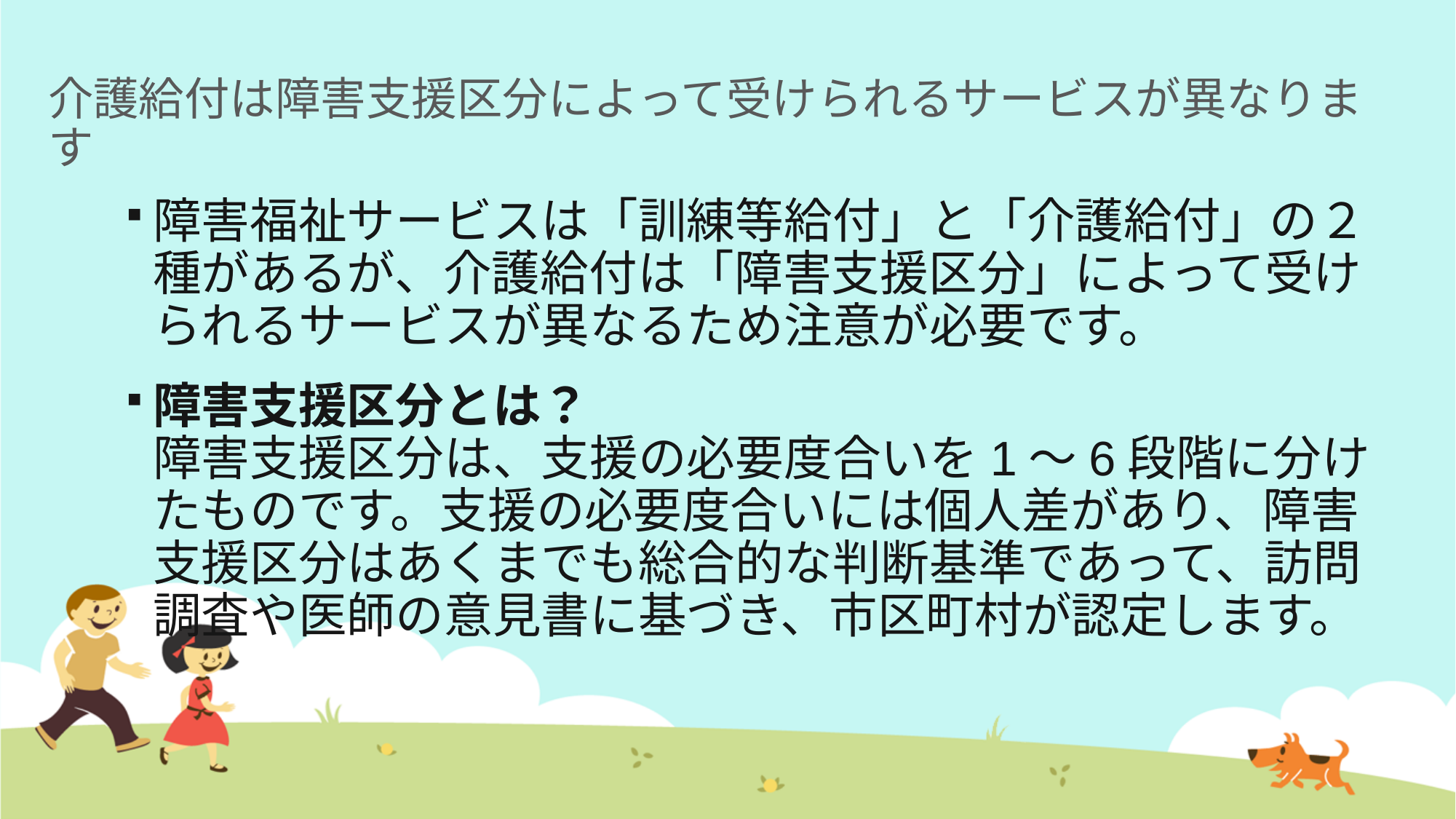

# 介護給付は障害支援区分によって受けられるサービスが異なります
障害福祉サービスは「訓練等給付」と「介護給付」の２種があるが、介護給付は「障害支援区分」によって受けられるサービスが異なるため注意が必要です。
障害支援区分とは？
障害支援区分は、支援の必要度合いを1〜6段階に分けたものです。支援の必要度合いには個人差があり、障害支援区分はあくまでも総合的な判断基準であって、訪問調査や医師の意見書に基づき、市区町村が認定します。